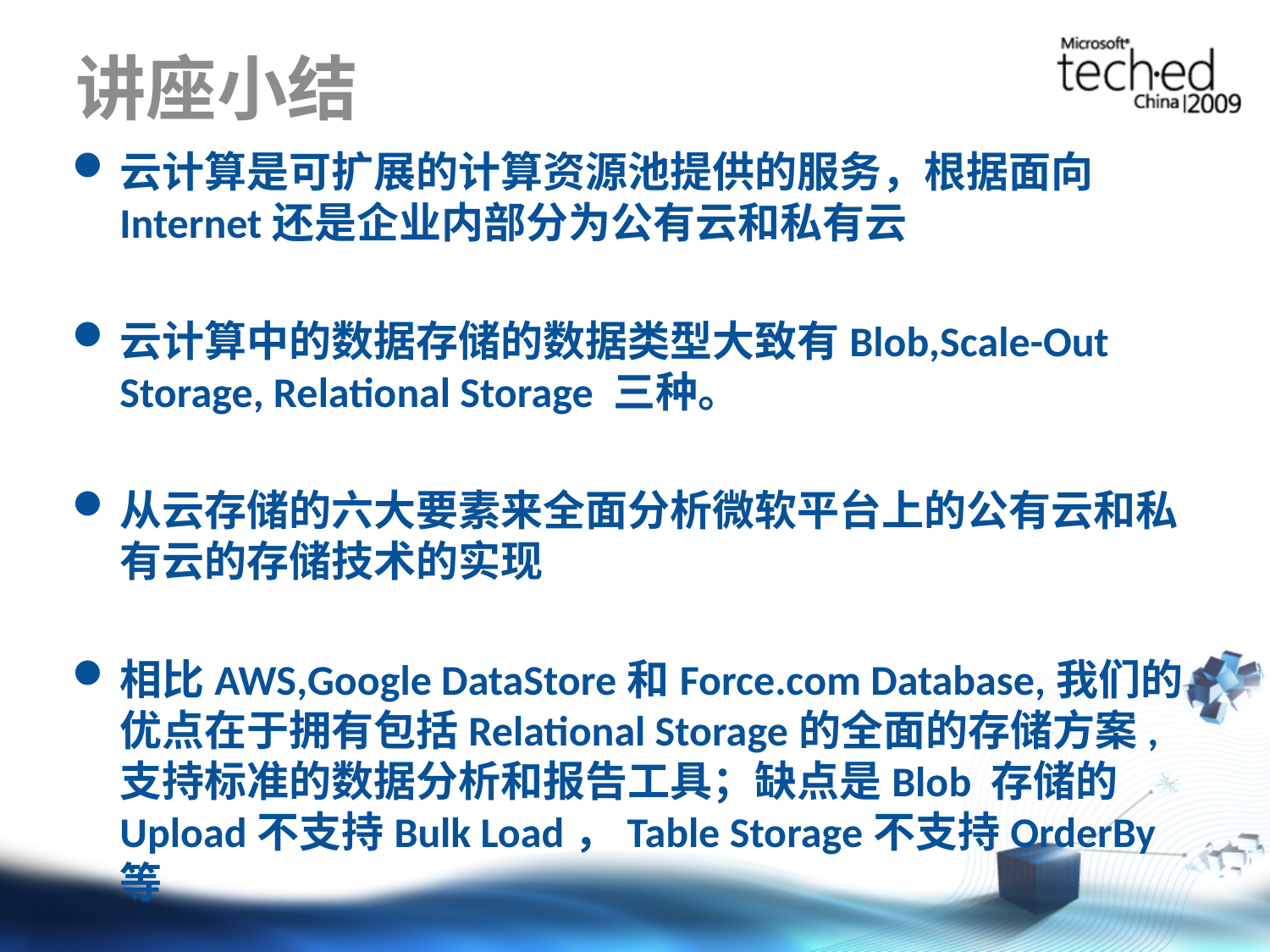

# 讲座小结
云计算是可扩展的计算资源池提供的服务，根据面向Internet还是企业内部分为公有云和私有云

云计算中的数据存储的数据类型大致有Blob,Scale-Out Storage, Relational Storage 三种。

从云存储的六大要素来全面分析微软平台上的公有云和私有云的存储技术的实现

相比AWS,Google DataStore和Force.com Database,我们的优点在于拥有包括Relational Storage的全面的存储方案,支持标准的数据分析和报告工具；缺点是Blob 存储的Upload不支持Bulk Load，Table Storage不支持OrderBy等